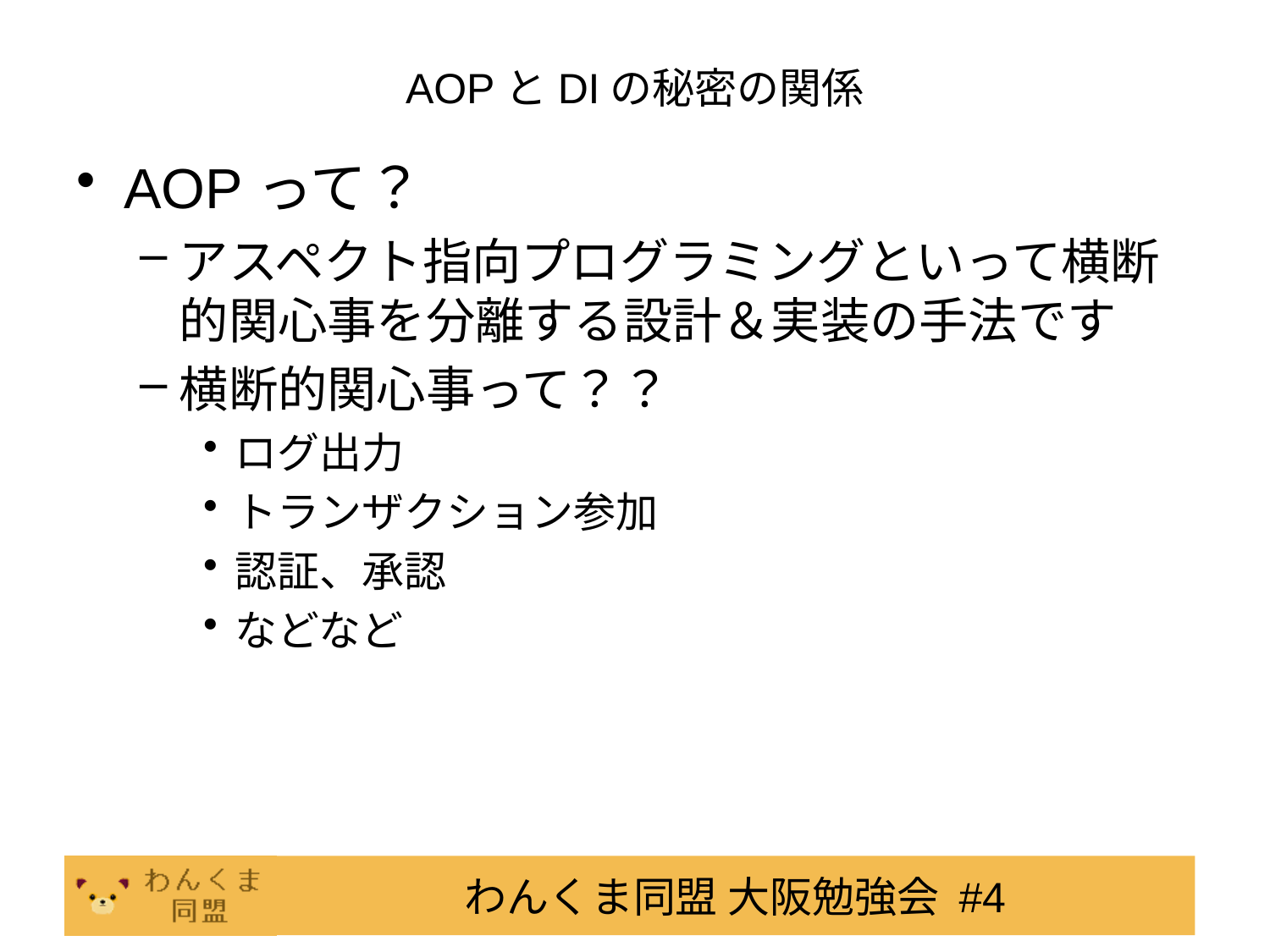

# AOPとDIの秘密の関係
AOPって？
アスペクト指向プログラミングといって横断的関心事を分離する設計＆実装の手法です
横断的関心事って？？
ログ出力
トランザクション参加
認証、承認
などなど